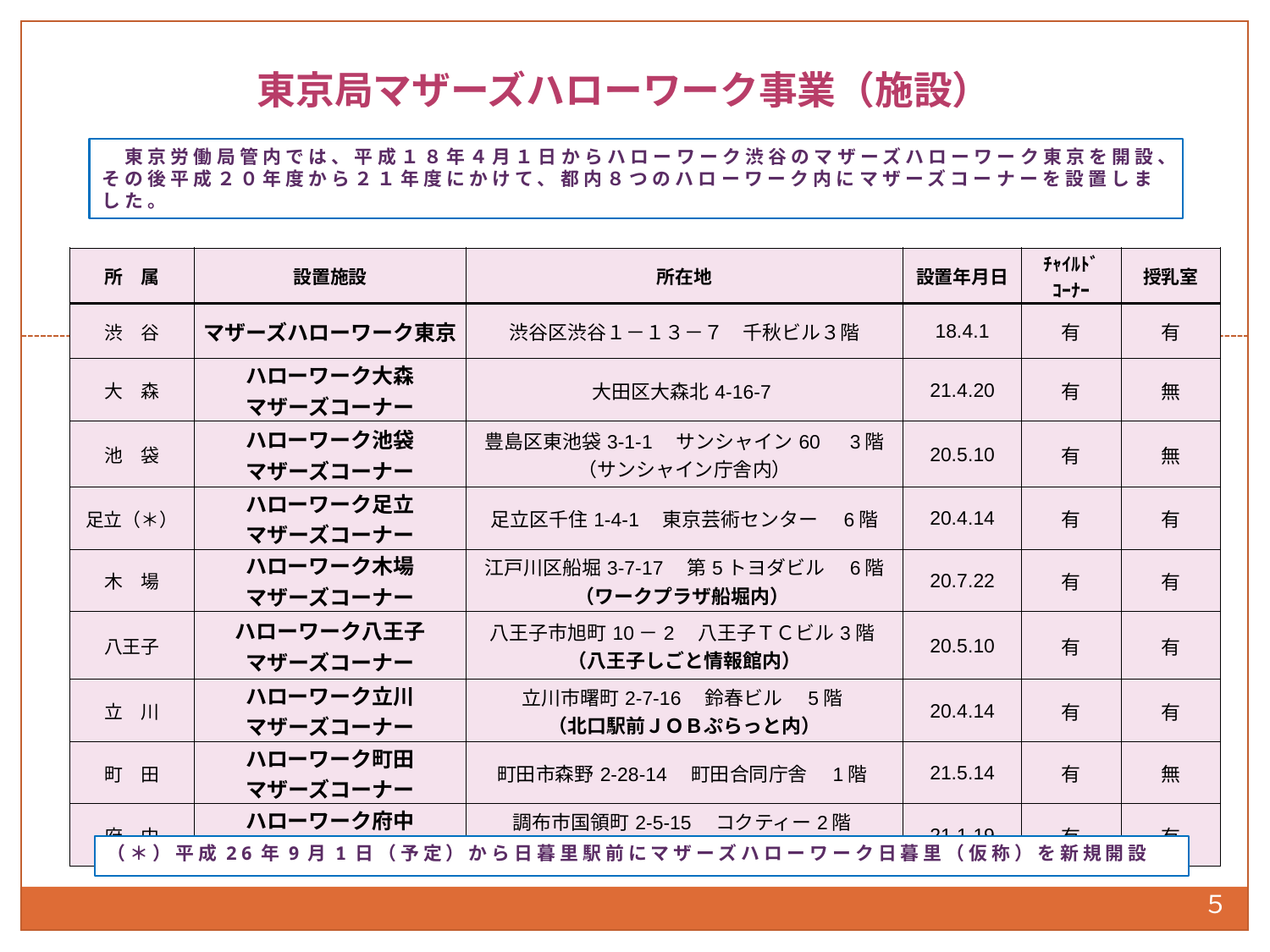

# 東京局マザーズハローワーク事業（施設）
　東京労働局管内では、平成１８年４月１日からハローワーク渋谷のマザーズハローワーク東京を開設、その後平成２０年度から２１年度にかけて、都内８つのハローワーク内にマザーズコーナーを設置しました。
| 所　属 | 設置施設 | 所在地 | 設置年月日 | ﾁｬｲﾙﾄﾞ ｺｰﾅｰ | 授乳室 |
| --- | --- | --- | --- | --- | --- |
| 渋　谷 | マザーズハローワーク東京 | 渋谷区渋谷１－１３－７　千秋ビル３階 | 18.4.1 | 有 | 有 |
| 大　森 | ハローワーク大森 マザーズコーナー | 大田区大森北4-16-7 | 21.4.20 | 有 | 無 |
| 池　袋 | ハローワーク池袋 マザーズコーナー | 豊島区東池袋3-1-1　サンシャイン60　3階 （サンシャイン庁舎内） | 20.5.10 | 有 | 無 |
| 足立（＊） | ハローワーク足立 マザーズコーナー | 足立区千住1-4-1　東京芸術センター　6階 | 20.4.14 | 有 | 有 |
| 木　場 | ハローワーク木場 マザーズコーナー | 江戸川区船堀3-7-17　第5トヨダビル　6階 （ワークプラザ船堀内） | 20.7.22 | 有 | 有 |
| 八王子 | ハローワーク八王子 マザーズコーナー | 八王子市旭町10－2　八王子ＴＣビル3階 （八王子しごと情報館内） | 20.5.10 | 有 | 有 |
| 立　川 | ハローワーク立川 マザーズコーナー | 立川市曙町2-7-16　鈴春ビル　5階 （北口駅前ＪＯＢぷらっと内） | 20.4.14 | 有 | 有 |
| 町　田 | ハローワーク町田 マザーズコーナー | 町田市森野2-28-14　町田合同庁舎　1階 | 21.5.14 | 有 | 無 |
| 府　中 | ハローワーク府中 マザーズコーナー | 調布市国領町2-5-15　コクティー2階 （調布国領しごと情報広場内） | 21.1.19 | 有 | 有 |

（＊）平成26年9月1日（予定）から日暮里駅前にマザーズハローワーク日暮里（仮称）を新規開設
５